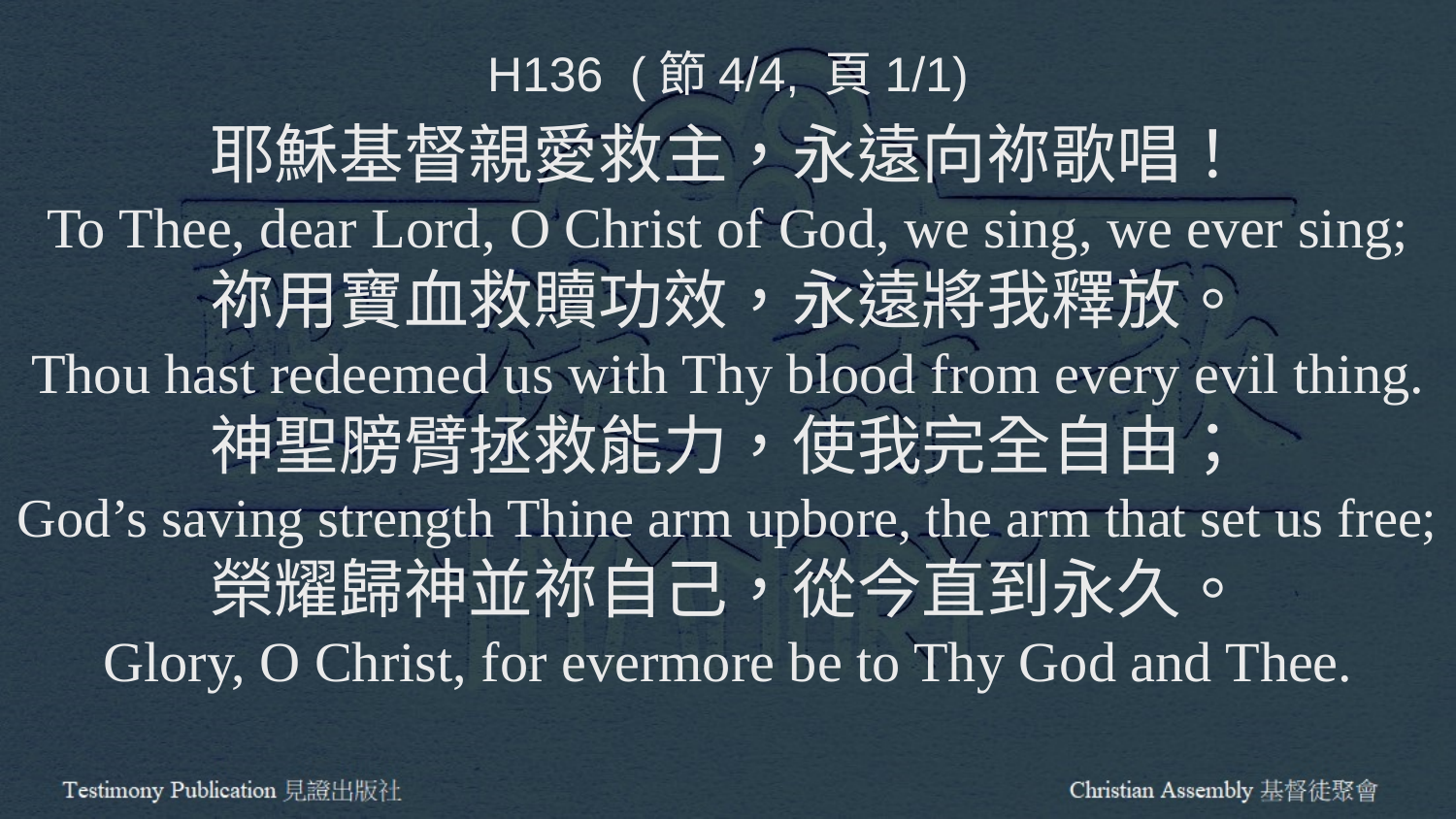

H136  (節4/4, 頁1/1)
耶穌基督親愛救主，永遠向祢歌唱！
To Thee, dear Lord, O Christ of God, we sing, we ever sing;
祢用寶血救贖功效，永遠將我釋放。
Thou hast redeemed us with Thy blood from every evil thing.
神聖膀臂拯救能力，使我完全自由；
God’s saving strength Thine arm upbore, the arm that set us free;
榮耀歸神並祢自己，從今直到永久。
Glory, O Christ, for evermore be to Thy God and Thee.